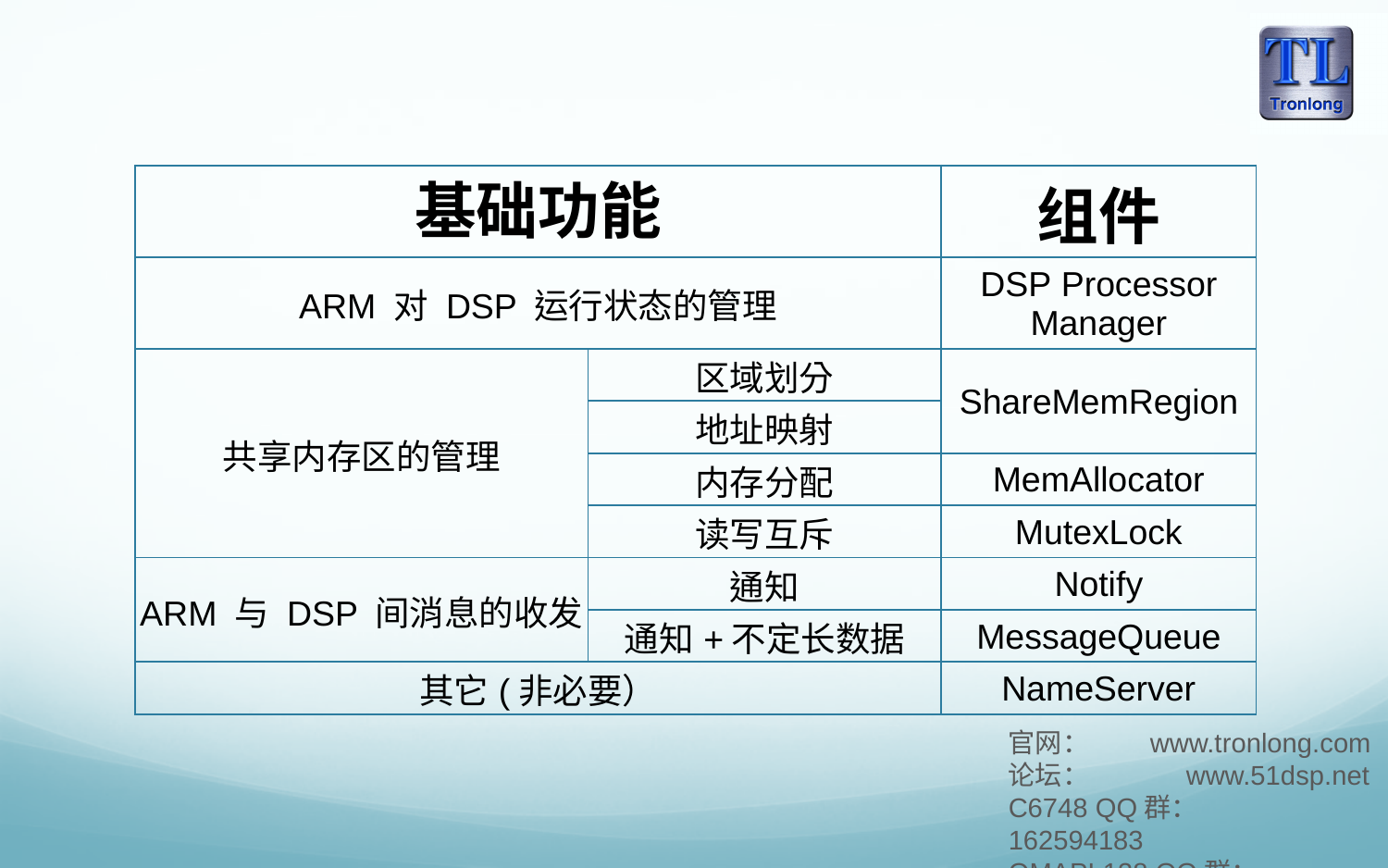

| 基础功能 |  | 组件 |
| --- | --- | --- |
| ARM 对 DSP 运行状态的管理 |  | DSP Processor Manager |
| 共享内存区的管理 | 区域划分 | ShareMemRegion |
|  | 地址映射 |  |
|  | 内存分配 | MemAllocator |
|  | 读写互斥 | MutexLock |
| ARM 与 DSP 间消息的收发 | 通知 | Notify |
|  | 通知+不定长数据 | MessageQueue |
| 其它(非必要） |  | NameServer |